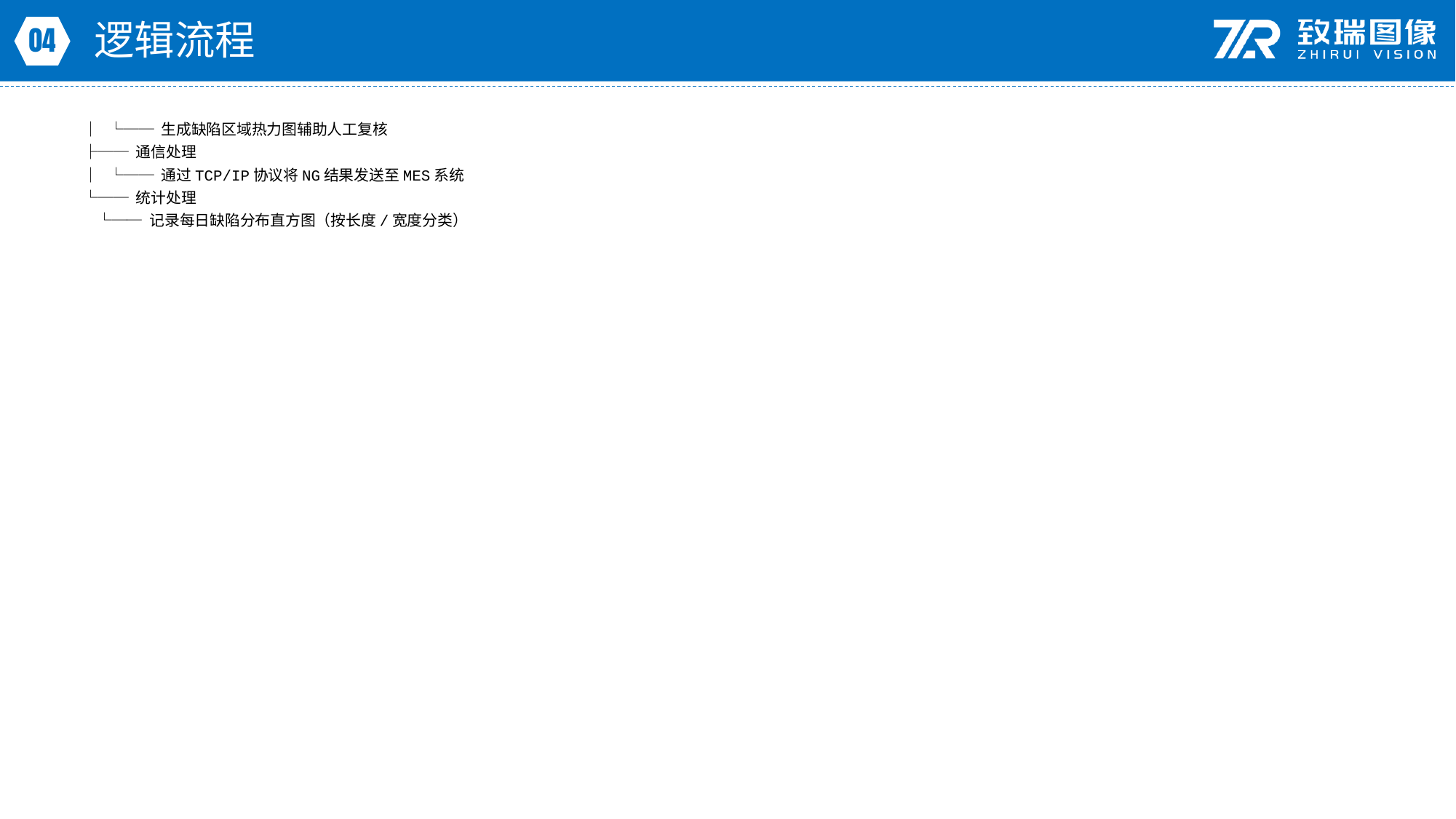

逻辑流程
04

│   └── 生成缺陷区域热力图辅助人工复核
├── 通信处理
│   └── 通过TCP/IP协议将NG结果发送至MES系统
└── 统计处理
    └── 记录每日缺陷分布直方图（按长度/宽度分类）